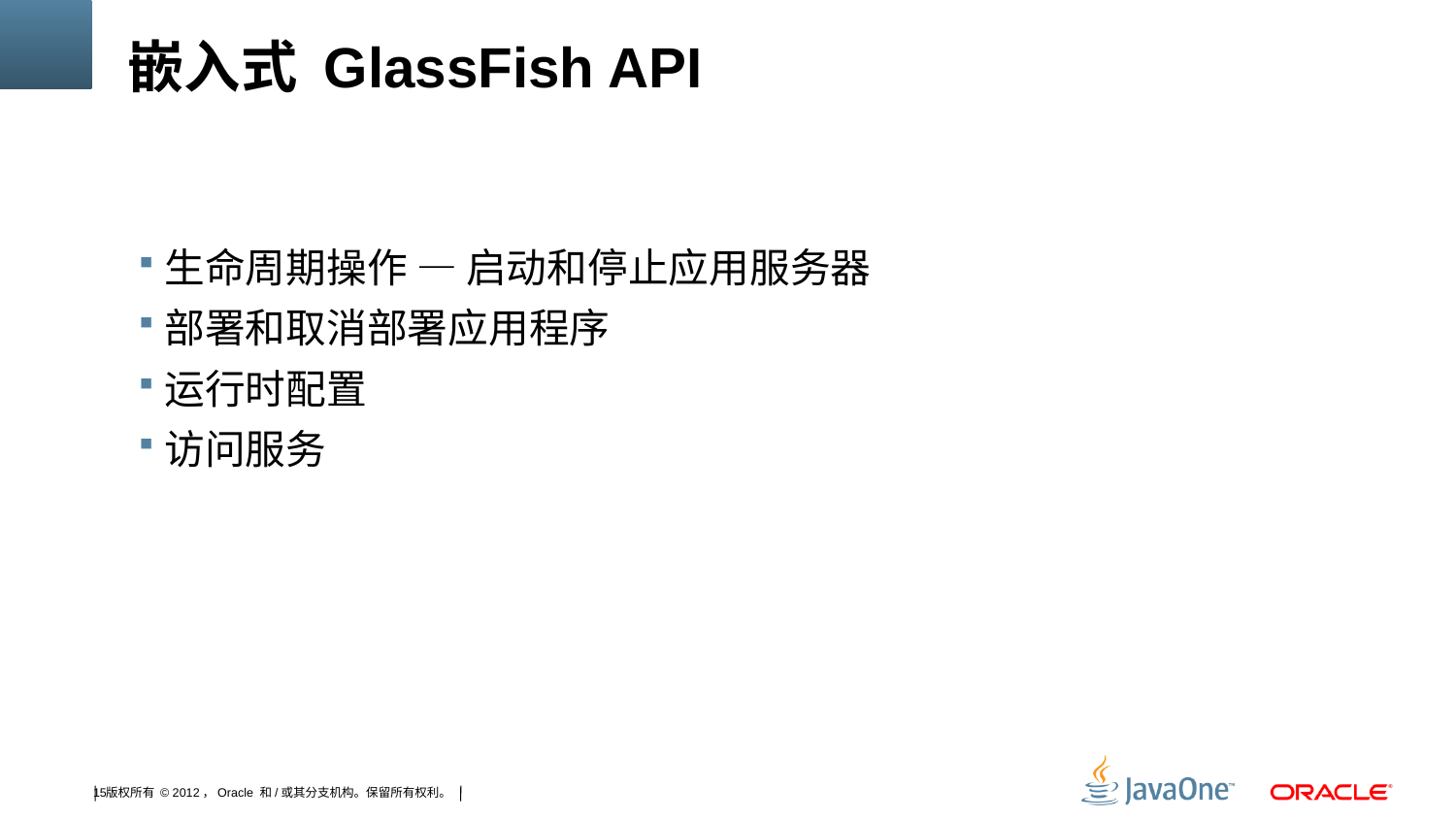

# 嵌入式 GlassFish API

生命周期操作 — 启动和停止应用服务器
部署和取消部署应用程序
运行时配置
访问服务